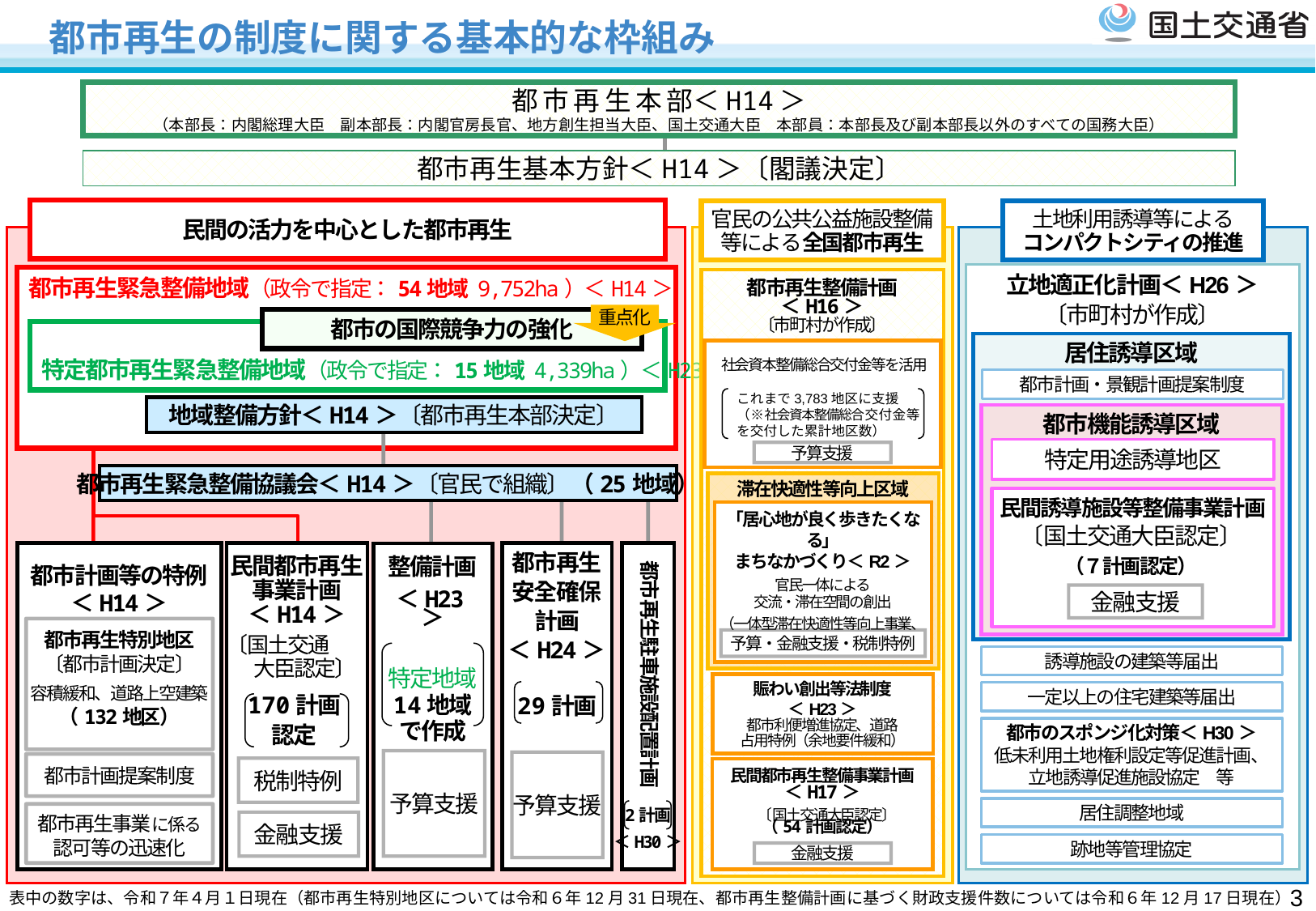

都市再生の制度に関する基本的な枠組み
都 市 再 生 本 部＜H14＞
（本部長：内閣総理大臣　副本部長：内閣官房長官、地方創生担当大臣、国土交通大臣　本部員：本部長及び副本部長以外のすべての国務大臣）

都市再生基本方針＜H14＞〔閣議決定〕
民間の活力を中心とした都市再生
官民の公共公益施設整備
等による全国都市再生
土地利用誘導等による
コンパクトシティの推進

立地適正化計画＜H26＞
〔市町村が作成〕

都市再生緊急整備地域（政令で指定：54地域 9,752ha）＜H14＞
都市再生整備計画
＜H16＞
〔市町村が作成〕
重点化
都市の国際競争力の強化

特定都市再生緊急整備地域（政令で指定：15地域 4,339ha）＜H23＞

居住誘導区域
社会資本整備総合交付金等を活用
都市計画・景観計画提案制度
これまで3,783地区に支援
（※社会資本整備総合交付金等を交付した累計地区数）

地域整備方針＜H14＞〔都市再生本部決定〕
都市機能誘導区域

特定用途誘導地区
予算支援

都市再生緊急整備協議会＜H14＞〔官民で組織〕（25地域）
滞在快適性等向上区域

民間誘導施設等整備事業計画

「居心地が良く歩きたくなる」
まちなかづくり＜R2＞

官民一体による
交流・滞在空間の創出

（一体型滞在快適性等向上事業、
公園施設設置管理協定　等）

〔国土交通大臣認定〕
（７計画認定）
都市再生
安全確保
計画
＜H24＞

29計画
都市再生駐車施設配置計画
都市計画等の特例
＜H14＞
民間都市再生
事業計画
＜H14＞
〔国土交通
   大臣認定〕

整備計画
＜H23＞

特定地域
14地域
で作成

金融支援
都市再生特別地区
〔都市計画決定〕
容積緩和、道路上空建築
（132地区）

予算・金融支援・税制特例

誘導施設の建築等届出
賑わい創出等法制度
＜H23＞
都市利便増進協定、道路
占用特例（余地要件緩和）

一定以上の住宅建築等届出
170計画
認定

都市のスポンジ化対策＜H30＞
低未利用土地権利設定等促進計画、
立地誘導促進施設協定　等
予算支援
予算支援
都市計画提案制度
税制特例
民間都市再生整備事業計画
＜H17＞

（54計画認定）

〔国土交通大臣認定〕
2計画
＜H30＞

居住調整地域
都市再生事業に係る
認可等の迅速化
金融支援
跡地等管理協定
金融支援
3
表中の数字は、令和７年４月１日現在（都市再生特別地区については令和６年12月31日現在、都市再生整備計画に基づく財政支援件数については令和６年12月17日現在）